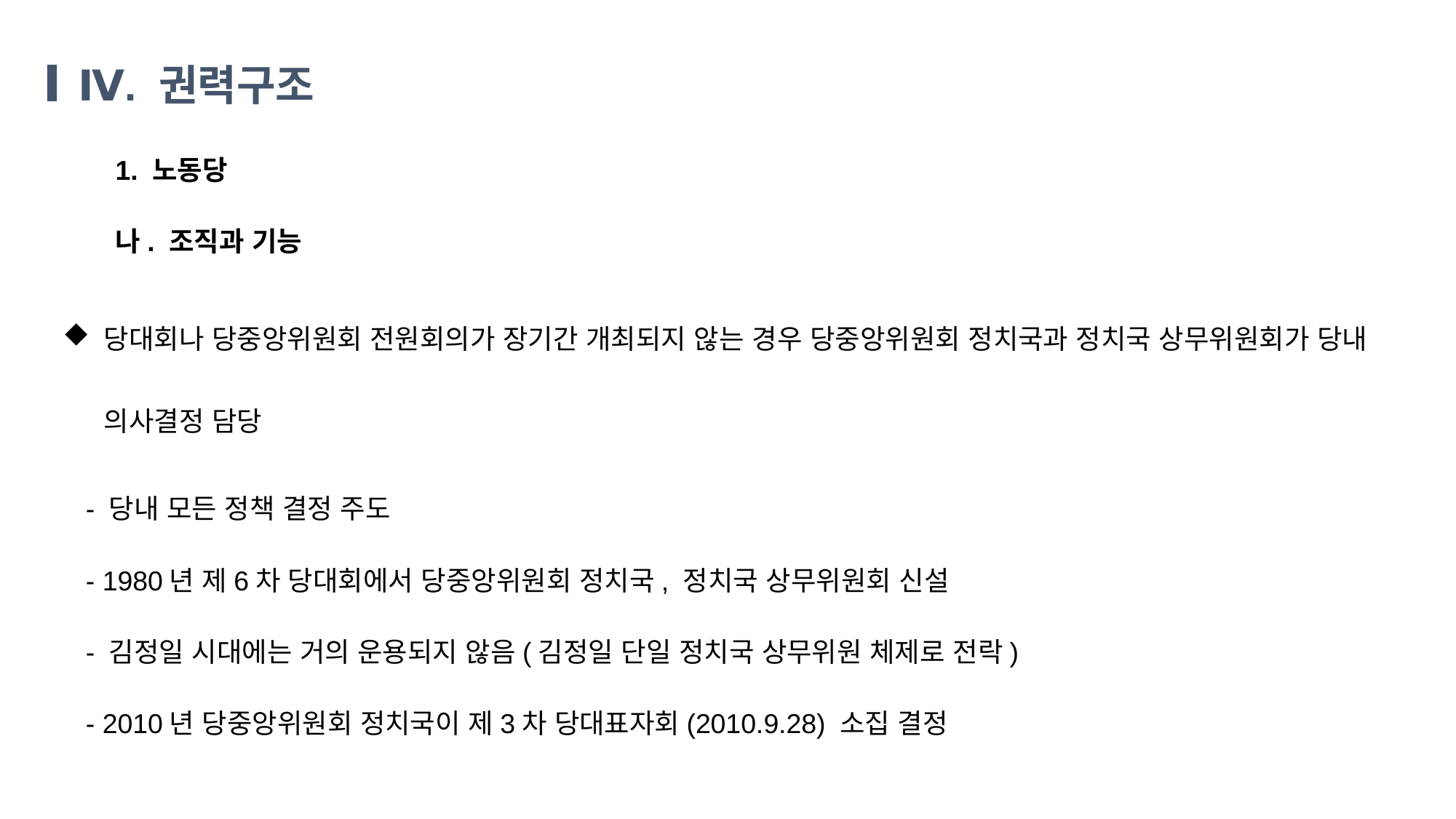

Ⅳ. 권력구조

1. 노동당
나. 조직과 기능
당대회나 당중앙위원회 전원회의가 장기간 개최되지 않는 경우 당중앙위원회 정치국과 정치국 상무위원회가 당내 의사결정 담당
   - 당내 모든 정책 결정 주도
   - 1980년 제6차 당대회에서 당중앙위원회 정치국, 정치국 상무위원회 신설
   - 김정일 시대에는 거의 운용되지 않음(김정일 단일 정치국 상무위원 체제로 전락)
   - 2010년 당중앙위원회 정치국이 제3차 당대표자회(2010.9.28) 소집 결정